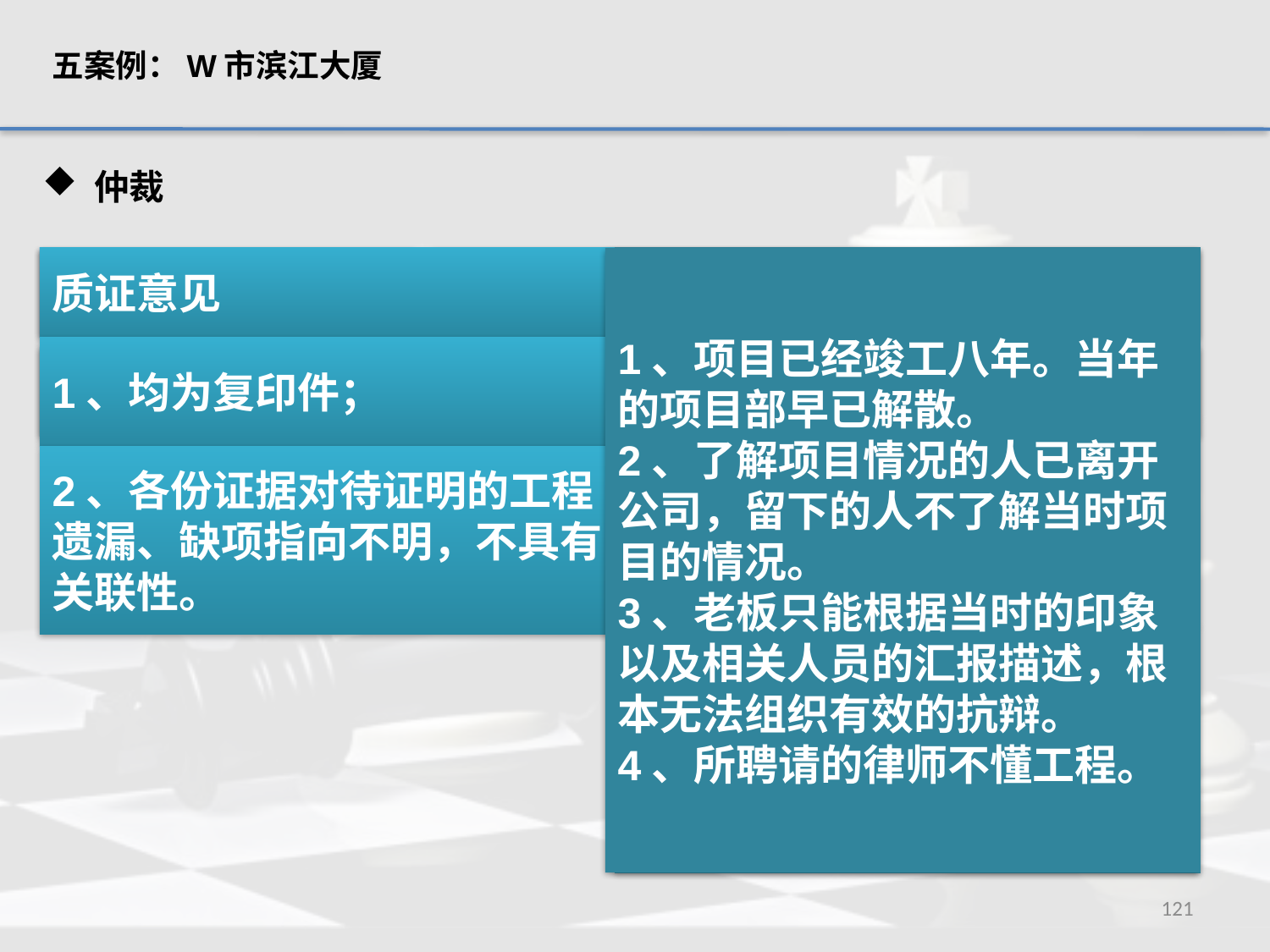

五案例：W市滨江大厦
 仲裁
复核司法鉴定举证
质证意见
1、项目已经竣工八年。当年的项目部早已解散。
2、了解项目情况的人已离开公司，留下的人不了解当时项目的情况。
3、老板只能根据当时的印象以及相关人员的汇报描述，根本无法组织有效的抗辩。
4、所聘请的律师不懂工程。
1、结算书第X章第X节第X项与竣工图不符。结算书载明造价为XX,按竣工图造价XX,差异XX,主张调整。
1、均为复印件；
不同意鉴定
提供两箱证据资料
2、结算书第X章第X节第X项与被申请人提供的索赔签证单不符。结算书载明造价为XX,按索赔签证单造价XX,差异XX,主张调整。
2、各份证据对待证明的工程遗漏、缺项指向不明，不具有关联性。
3、被申请人给原审价部门提交的索赔签证单不被采纳的部分,主张调整。附当时提交过的证据。
4、统计错误
121